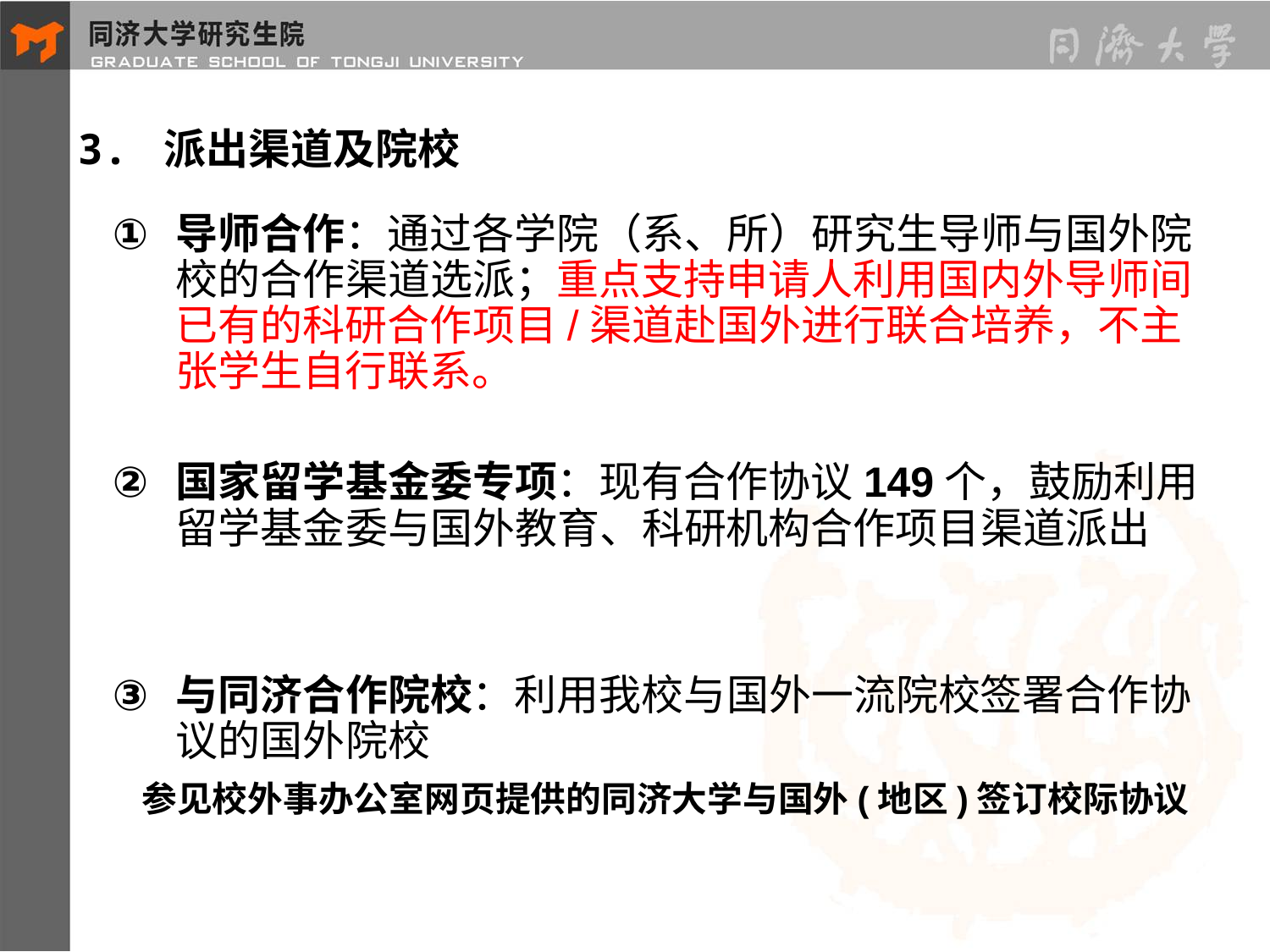

3. 派出渠道及院校
导师合作：通过各学院（系、所）研究生导师与国外院校的合作渠道选派；重点支持申请人利用国内外导师间已有的科研合作项目/渠道赴国外进行联合培养，不主张学生自行联系。

国家留学基金委专项：现有合作协议149个，鼓励利用留学基金委与国外教育、科研机构合作项目渠道派出

与同济合作院校：利用我校与国外一流院校签署合作协议的国外院校
  参见校外事办公室网页提供的同济大学与国外(地区)签订校际协议
8